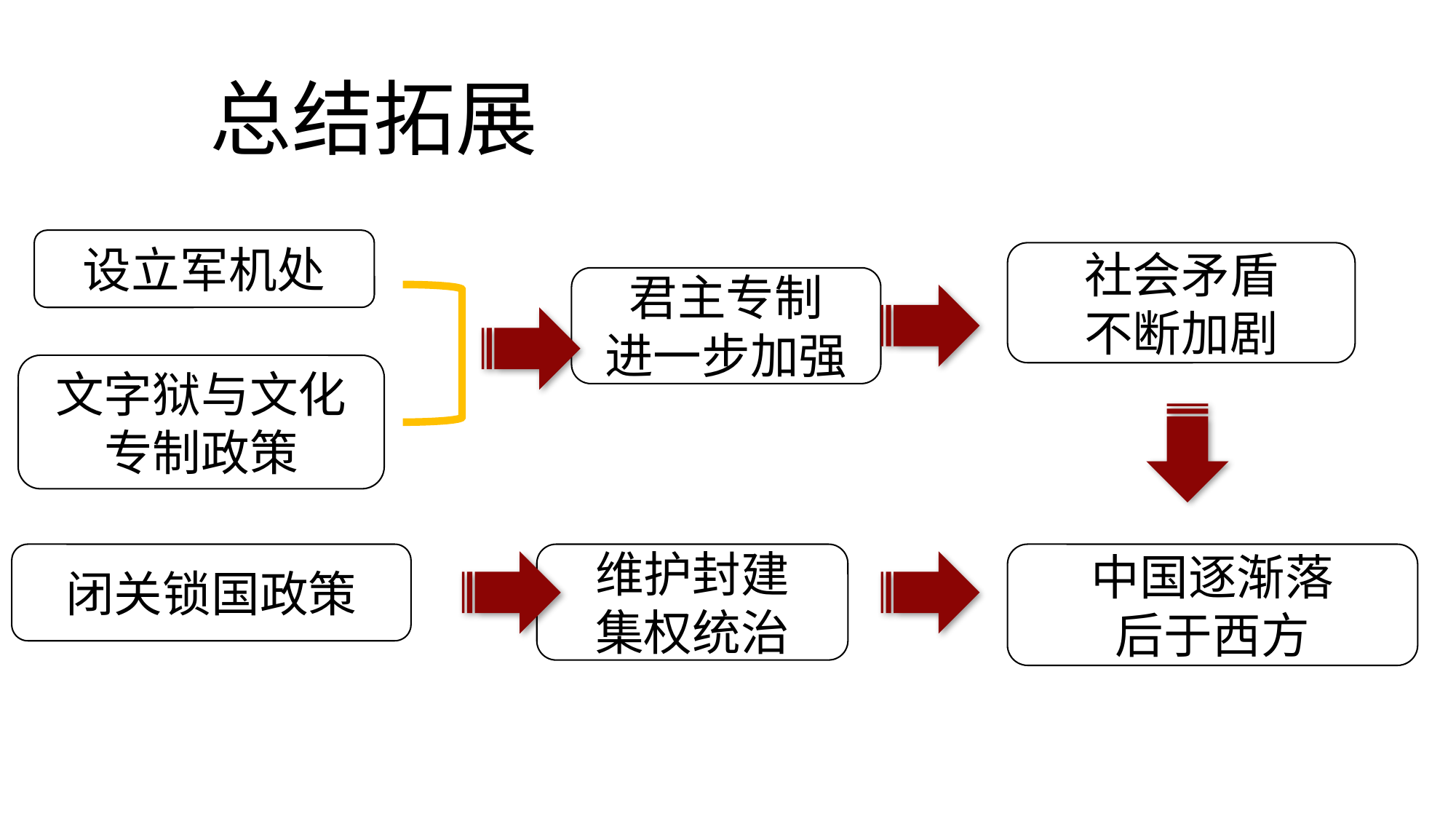

# 总结拓展
设立军机处
社会矛盾
不断加剧
君主专制
进一步加强

文字狱与文化
专制政策

闭关锁国政策
维护封建
集权统治
中国逐渐落
后于西方